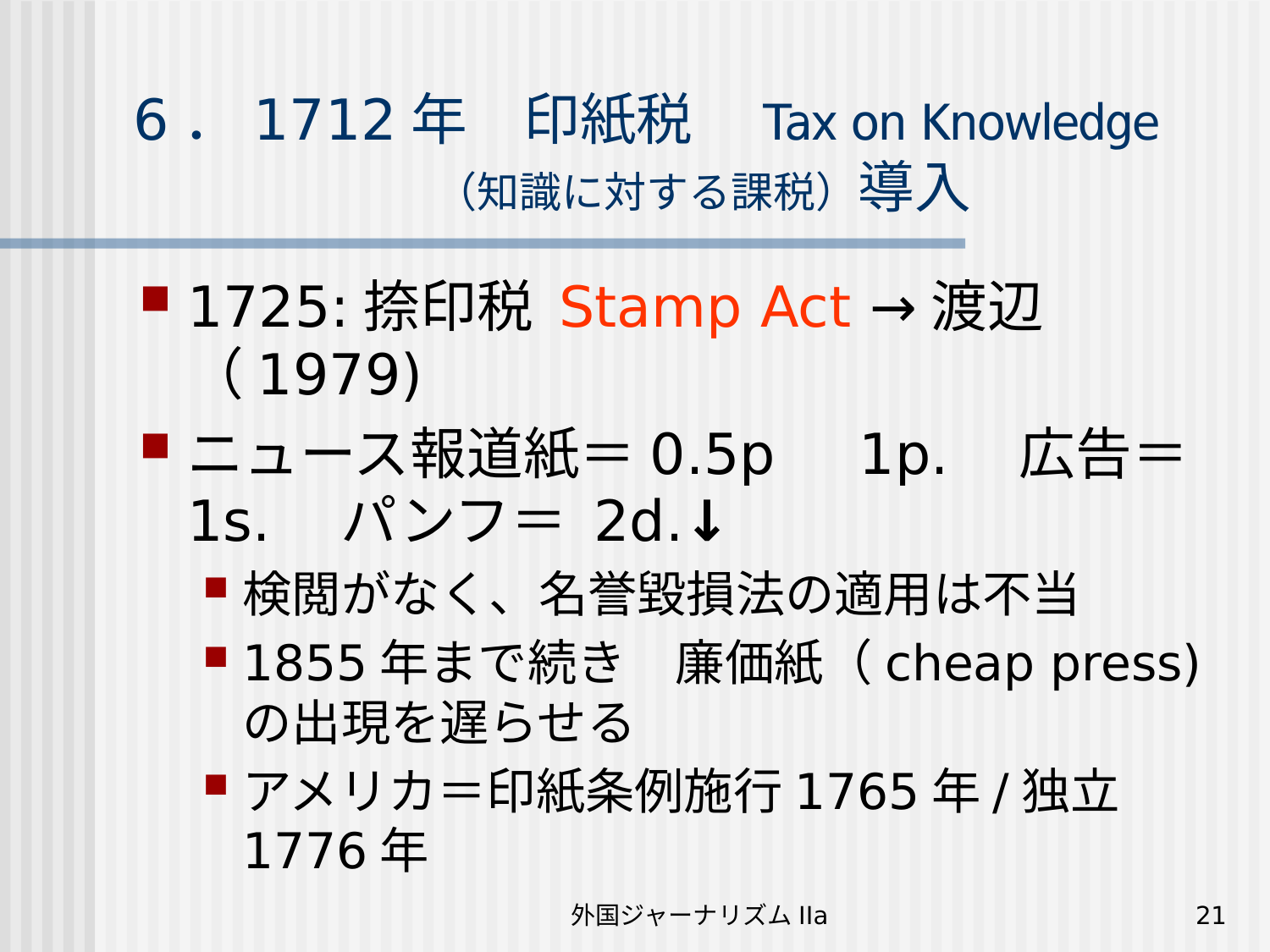

# 6．1712年　印紙税　Tax on Knowledge （知識に対する課税）導入
1725:捺印税 Stamp Act →渡辺（1979)
ニュース報道紙＝0.5p　1p.　広告＝ 1s.　パンフ＝ 2d.↓
検閲がなく、名誉毀損法の適用は不当
1855年まで続き　廉価紙（cheap press)の出現を遅らせる
アメリカ＝印紙条例施行1765年/独立1776年
外国ジャーナリズムIIa
21